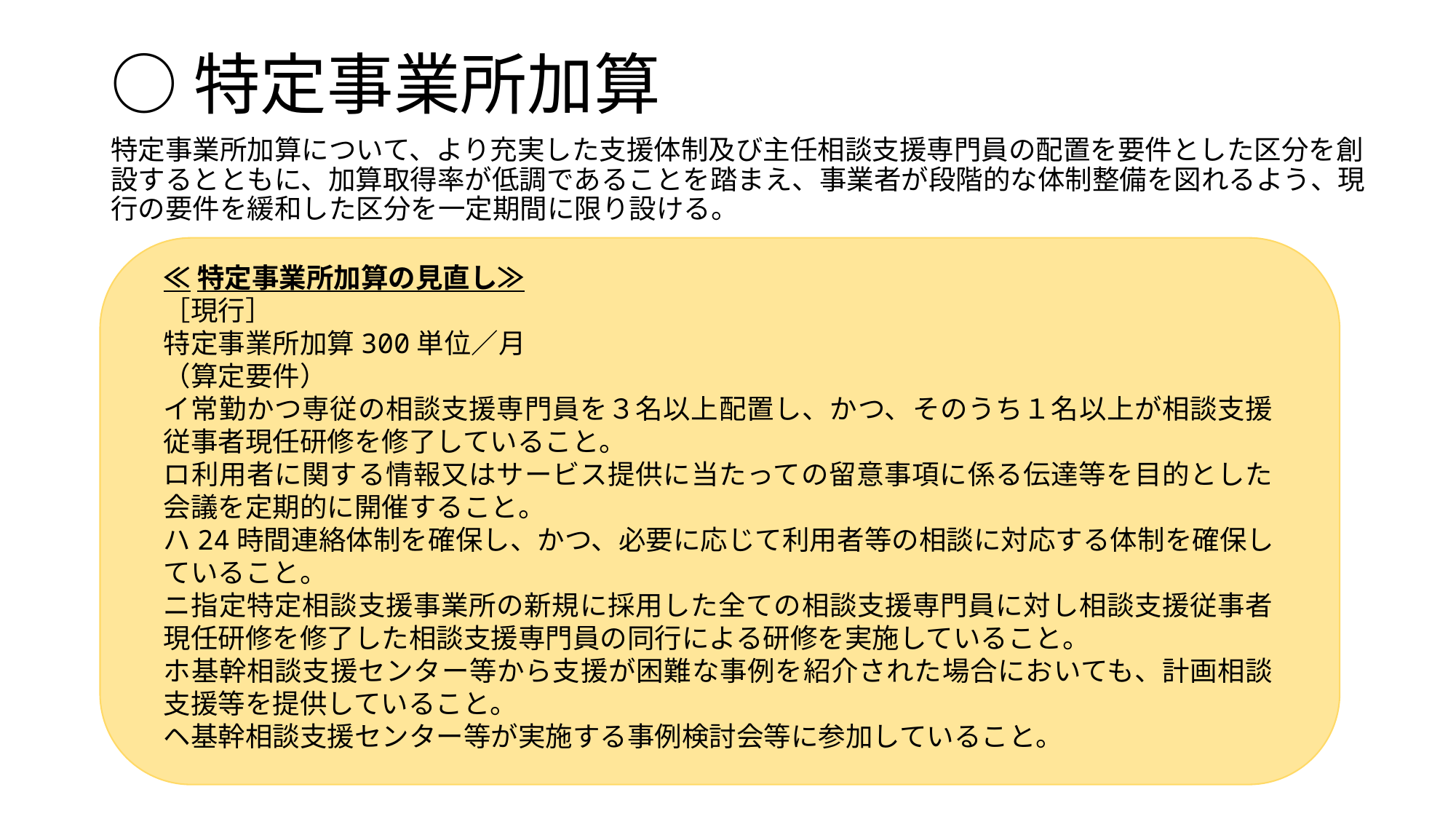

# ○特定事業所加算
特定事業所加算について、より充実した支援体制及び主任相談支援専門員の配置を要件とした区分を創設するとともに、加算取得率が低調であることを踏まえ、事業者が段階的な体制整備を図れるよう、現行の要件を緩和した区分を一定期間に限り設ける。

≪特定事業所加算の見直し≫
［現行］
特定事業所加算300単位／月
（算定要件）
イ常勤かつ専従の相談支援専門員を３名以上配置し、かつ、そのうち１名以上が相談支援従事者現任研修を修了していること。
ロ利用者に関する情報又はサービス提供に当たっての留意事項に係る伝達等を目的とした会議を定期的に開催すること。
ハ24時間連絡体制を確保し、かつ、必要に応じて利用者等の相談に対応する体制を確保していること。
ニ指定特定相談支援事業所の新規に採用した全ての相談支援専門員に対し相談支援従事者現任研修を修了した相談支援専門員の同行による研修を実施していること。
ホ基幹相談支援センター等から支援が困難な事例を紹介された場合においても、計画相談支援等を提供していること。
ヘ基幹相談支援センター等が実施する事例検討会等に参加していること。